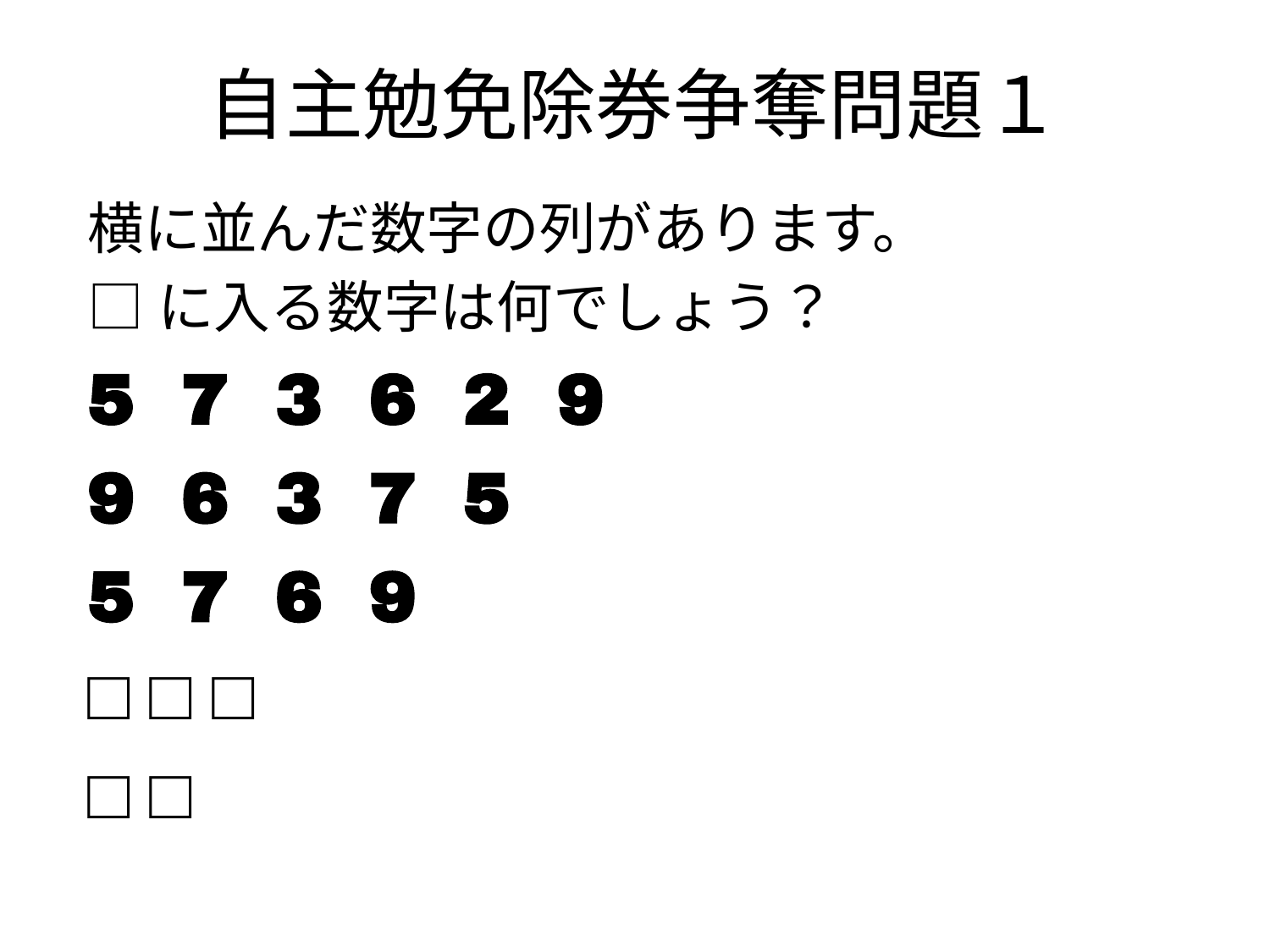

# 自主勉免除券争奪問題１
横に並んだ数字の列があります。
□に入る数字は何でしょう？
5  7  3  6  2  9
9  6  3  7  5
5  7  6  9
□ □ □
□ □